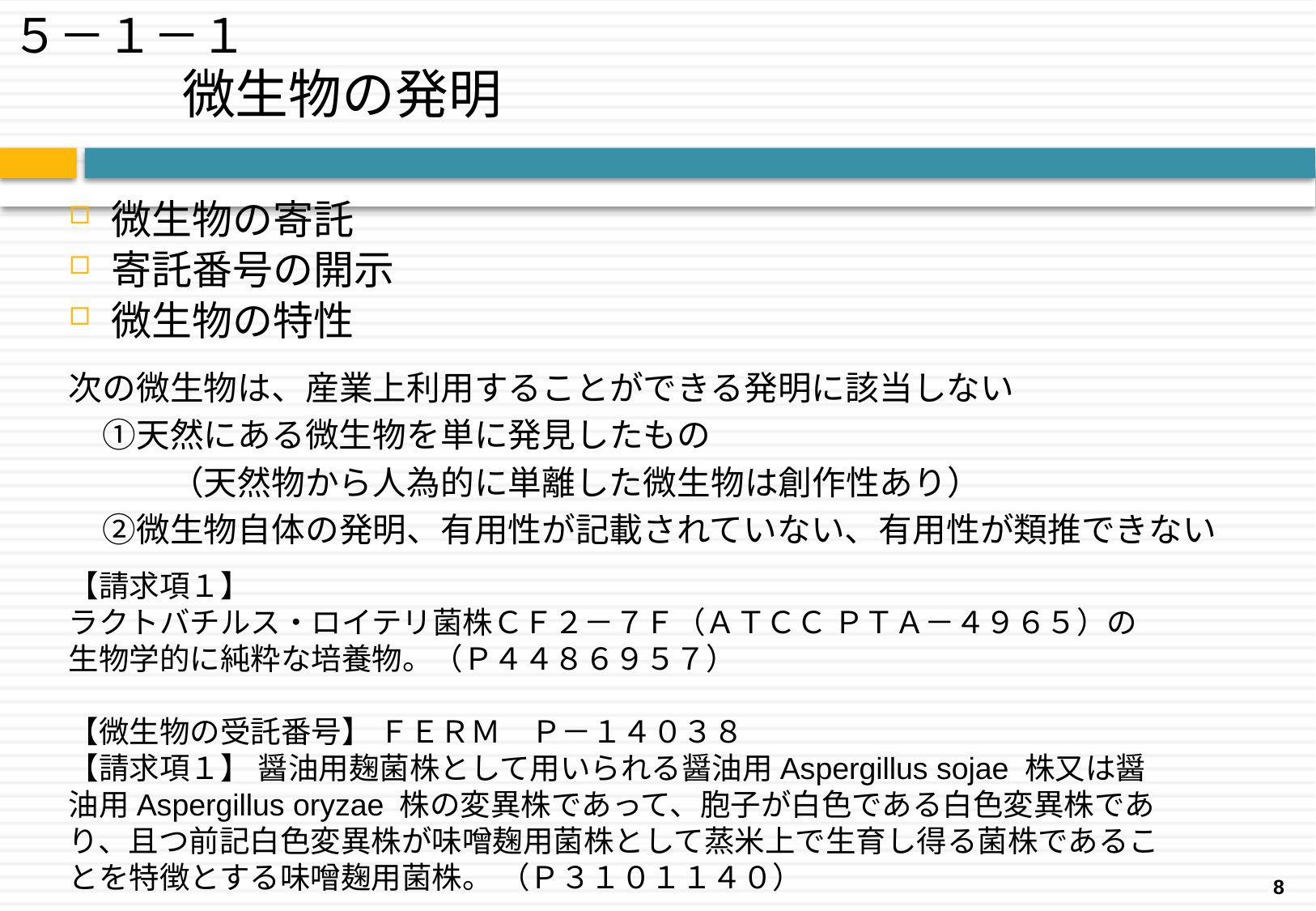

５－１－１
# 微生物の発明
微生物の寄託
寄託番号の開示
微生物の特性
次の微生物は、産業上利用することができる発明に該当しない
　①天然にある微生物を単に発見したもの
　　　（天然物から人為的に単離した微生物は創作性あり）
　②微生物自体の発明、有用性が記載されていない、有用性が類推できない
【請求項１】
ラクトバチルス・ロイテリ菌株ＣＦ２－７Ｆ（ＡＴＣＣ ＰＴＡ－４９６５）の生物学的に純粋な培養物。（Ｐ４４８６９５７）

【微生物の受託番号】 ＦＥＲＭ　Ｐ－１４０３８
【請求項１】 醤油用麹菌株として用いられる醤油用Aspergillus sojae 株又は醤油用Aspergillus oryzae 株の変異株であって、胞子が白色である白色変異株であり、且つ前記白色変異株が味噌麹用菌株として蒸米上で生育し得る菌株であることを特徴とする味噌麹用菌株。 （Ｐ３１０１１４０）
8
8